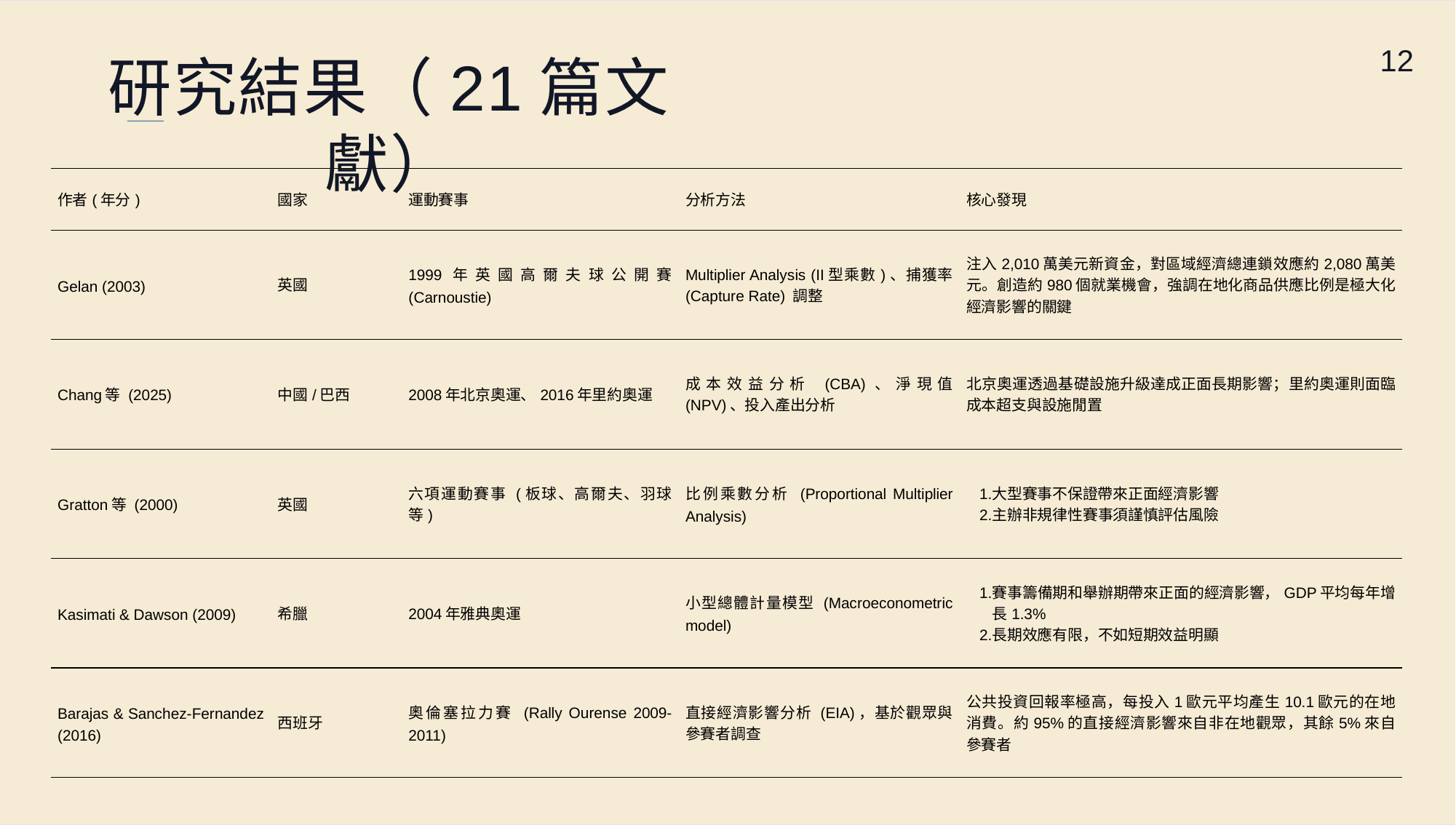

12
研究結果（21篇文獻）

| 作者(年分) | 國家 | 運動賽事 | 分析方法 | 核心發現 |
| --- | --- | --- | --- | --- |
| Gelan (2003) | 英國 | 1999年英國高爾夫球公開賽 (Carnoustie) | Multiplier Analysis (II型乘數)、捕獲率 (Capture Rate) 調整 | 注入2,010萬美元新資金，對區域經濟總連鎖效應約2,080萬美元。創造約980個就業機會，強調在地化商品供應比例是極大化經濟影響的關鍵 |
| Chang等 (2025) | 中國/巴西 | 2008年北京奧運、2016年里約奧運 | 成本效益分析 (CBA)、淨現值 (NPV)、投入產出分析 | 北京奧運透過基礎設施升級達成正面長期影響；里約奧運則面臨成本超支與設施閒置 |
| Gratton等 (2000) | 英國 | 六項運動賽事 (板球、高爾夫、羽球等) | 比例乘數分析 (Proportional Multiplier Analysis) | 大型賽事不保證帶來正面經濟影響 主辦非規律性賽事須謹慎評估風險 |
| Kasimati & Dawson (2009) | 希臘 | 2004年雅典奧運 | 小型總體計量模型 (Macroeconometric model) | 賽事籌備期和舉辦期帶來正面的經濟影響，GDP平均每年增長1.3% 長期效應有限，不如短期效益明顯 |
| Barajas & Sanchez-Fernandez (2016) | 西班牙 | 奧倫塞拉力賽 (Rally Ourense 2009-2011) | 直接經濟影響分析 (EIA)，基於觀眾與參賽者調查 | 公共投資回報率極高，每投入1歐元平均產生10.1歐元的在地消費。約95%的直接經濟影響來自非在地觀眾，其餘5%來自參賽者 |